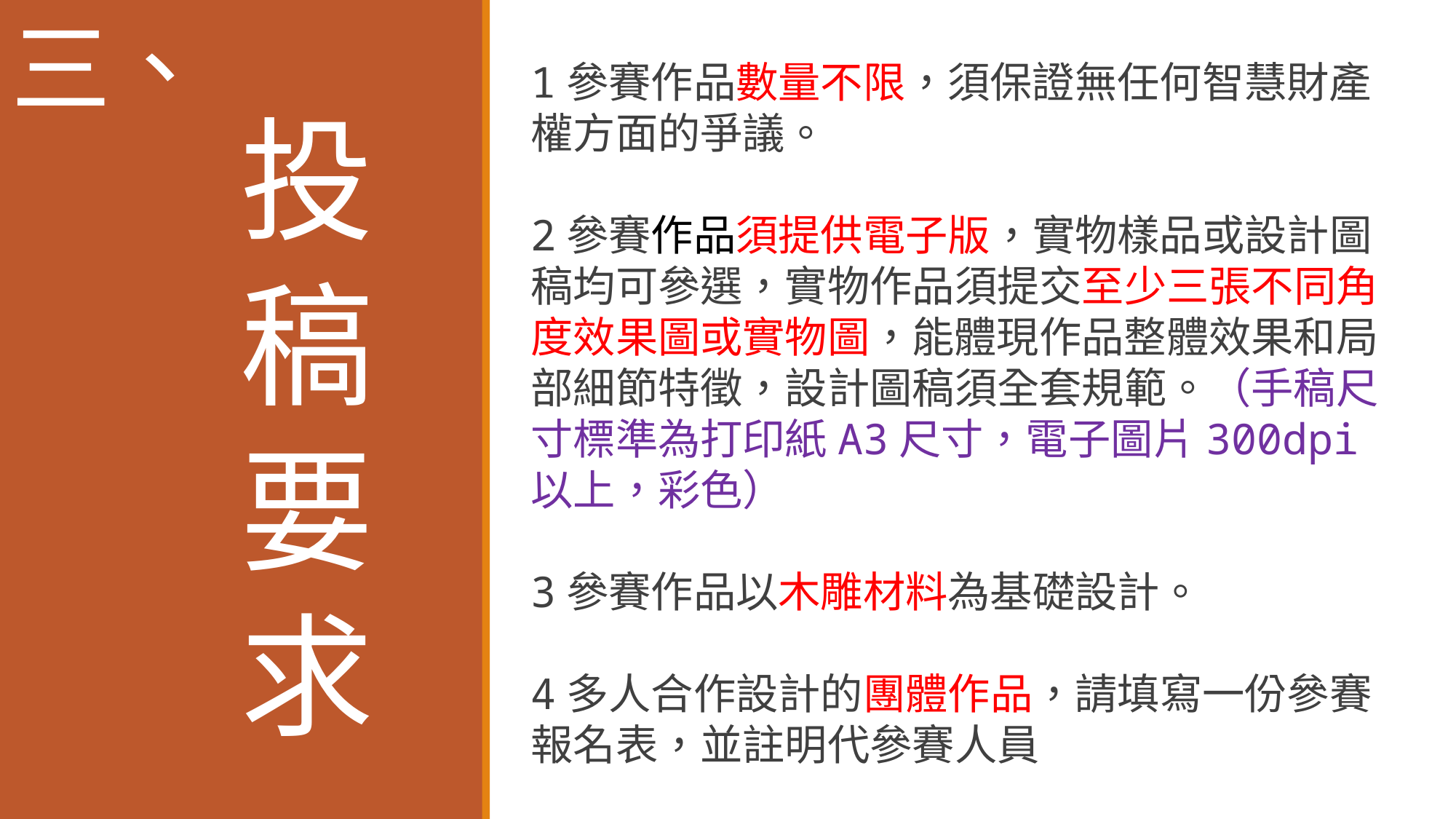

三、
1參賽作品數量不限，須保證無任何智慧財產權方面的爭議。

2參賽作品須提供電子版，實物樣品或設計圖稿均可參選，實物作品須提交至少三張不同角度效果圖或實物圖，能體現作品整體效果和局部細節特徵，設計圖稿須全套規範。（手稿尺寸標準為打印紙A3尺寸，電子圖片300dpi以上，彩色）

3參賽作品以木雕材料為基礎設計。

4多人合作設計的團體作品，請填寫一份參賽報名表，並註明代參賽人員
投
稿
要
求